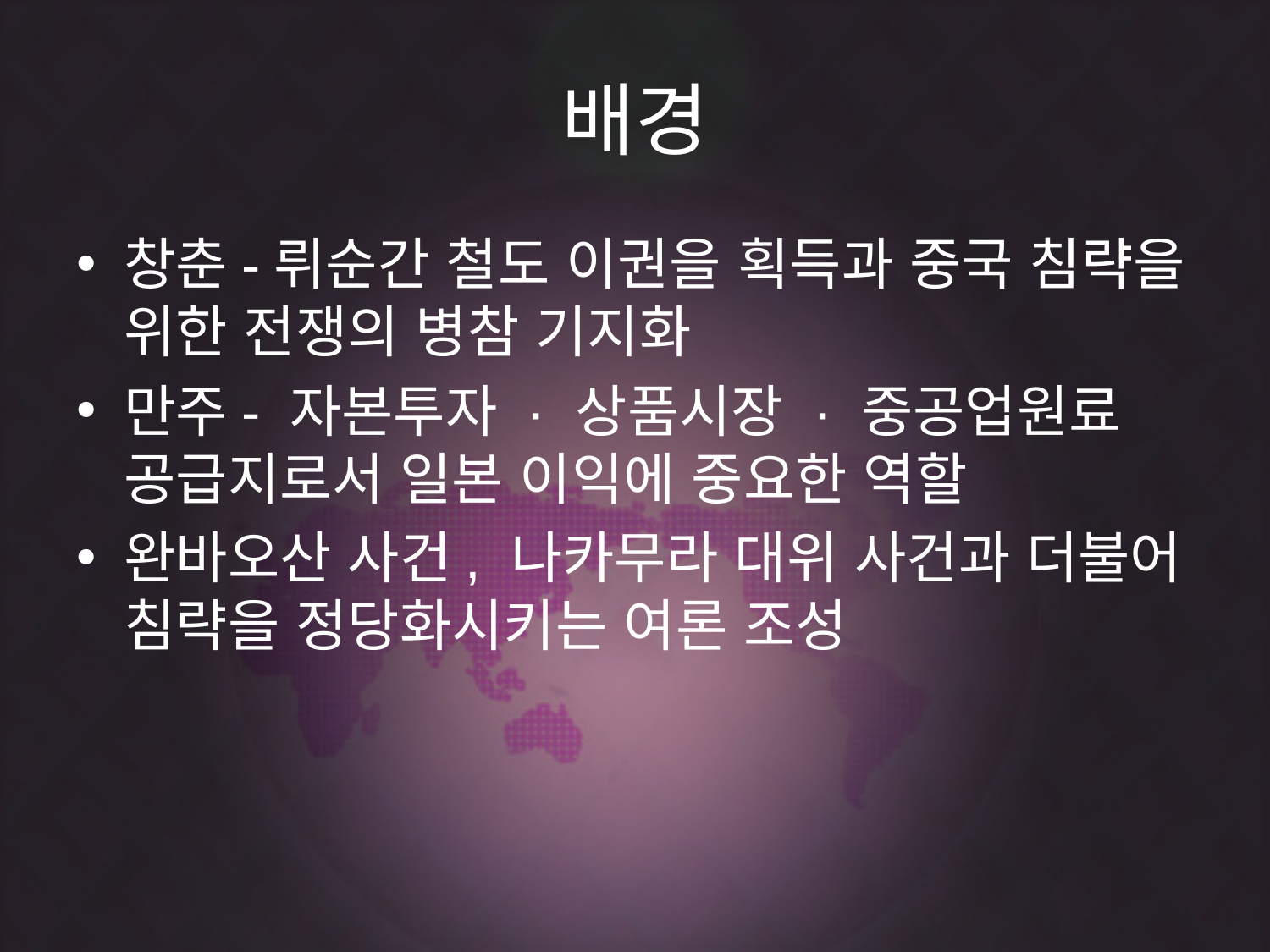

# 배경
창춘-뤼순간 철도 이권을 획득과 중국 침략을 위한 전쟁의 병참 기지화
만주- 자본투자 · 상품시장 · 중공업원료 공급지로서 일본 이익에 중요한 역할
완바오산 사건, 나카무라 대위 사건과 더불어 침략을 정당화시키는 여론 조성